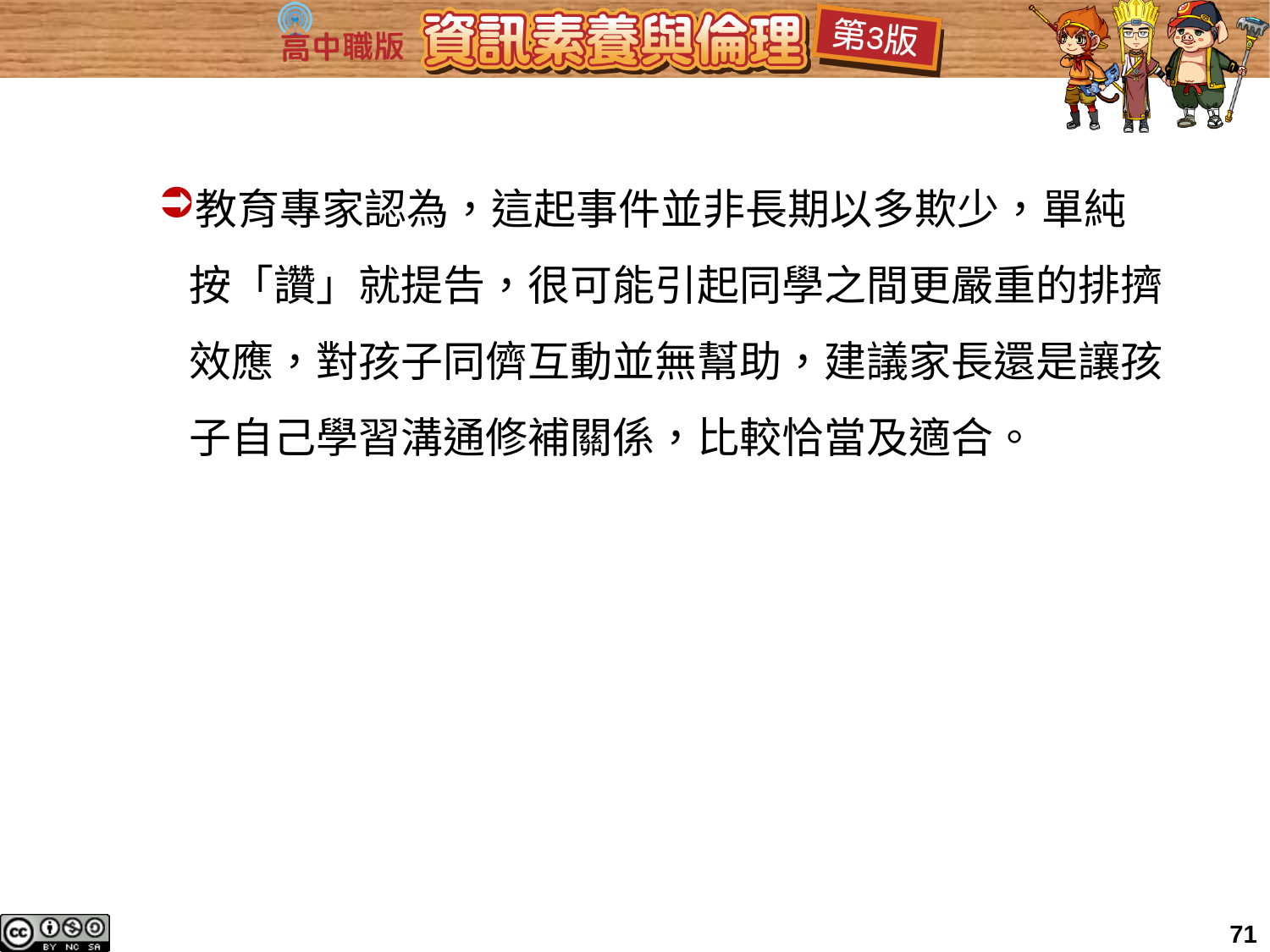

教育專家認為，這起事件並非長期以多欺少，單純按「讚」就提告，很可能引起同學之間更嚴重的排擠效應，對孩子同儕互動並無幫助，建議家長還是讓孩子自己學習溝通修補關係，比較恰當及適合。
71